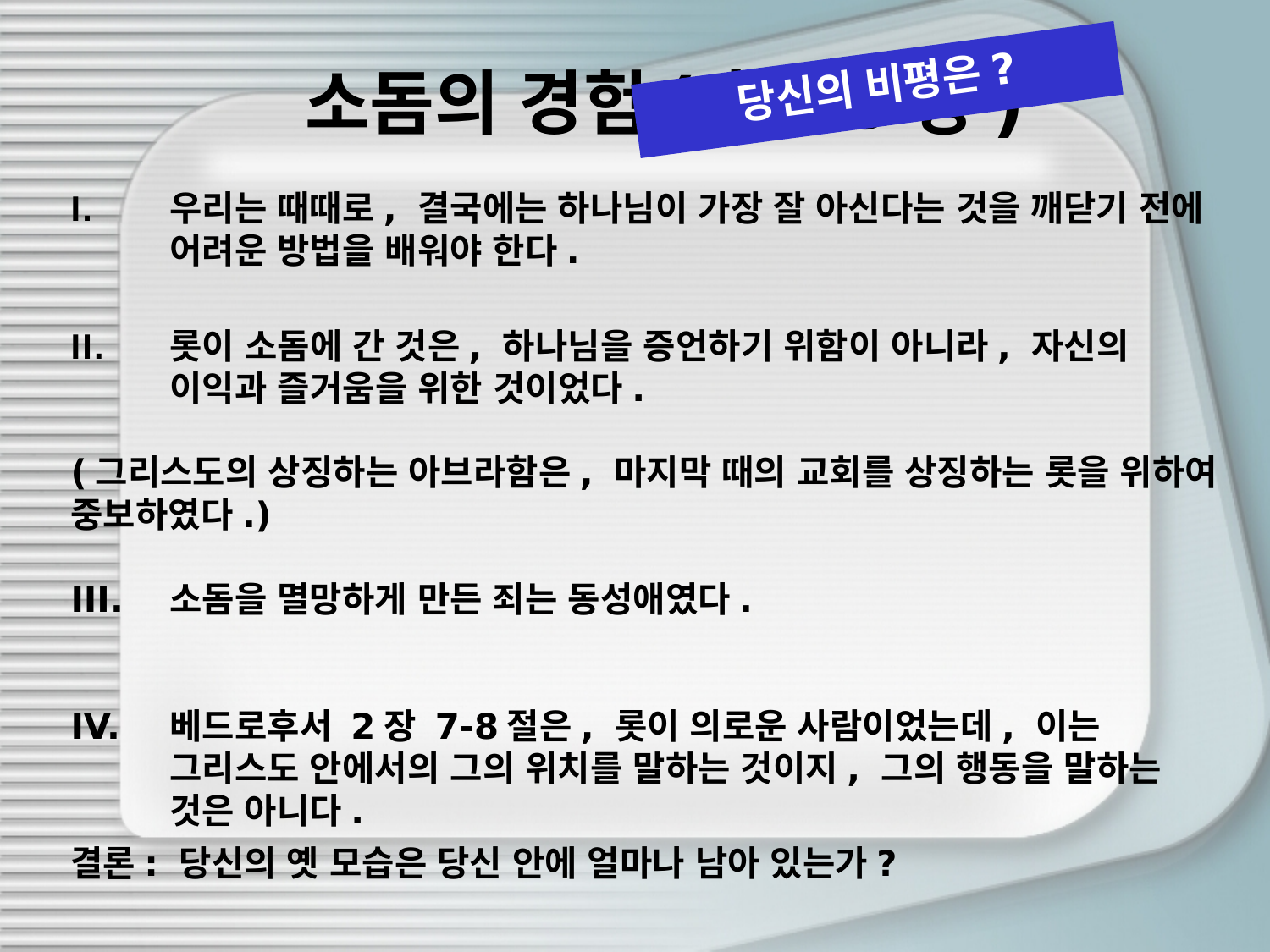

# 소돔의 경험(창19장)
당신의 비평은?
우리는 때때로, 결국에는 하나님이 가장 잘 아신다는 것을 깨닫기 전에 어려운 방법을 배워야 한다.
롯이 소돔에 간 것은, 하나님을 증언하기 위함이 아니라, 자신의 이익과 즐거움을 위한 것이었다.
(그리스도의 상징하는 아브라함은, 마지막 때의 교회를 상징하는 롯을 위하여 중보하였다.)
III.	소돔을 멸망하게 만든 죄는 동성애였다.
IV.	베드로후서 2장 7-8절은, 롯이 의로운 사람이었는데, 이는 그리스도 안에서의 그의 위치를 말하는 것이지, 그의 행동을 말하는 것은 아니다.
결론: 당신의 옛 모습은 당신 안에 얼마나 남아 있는가?